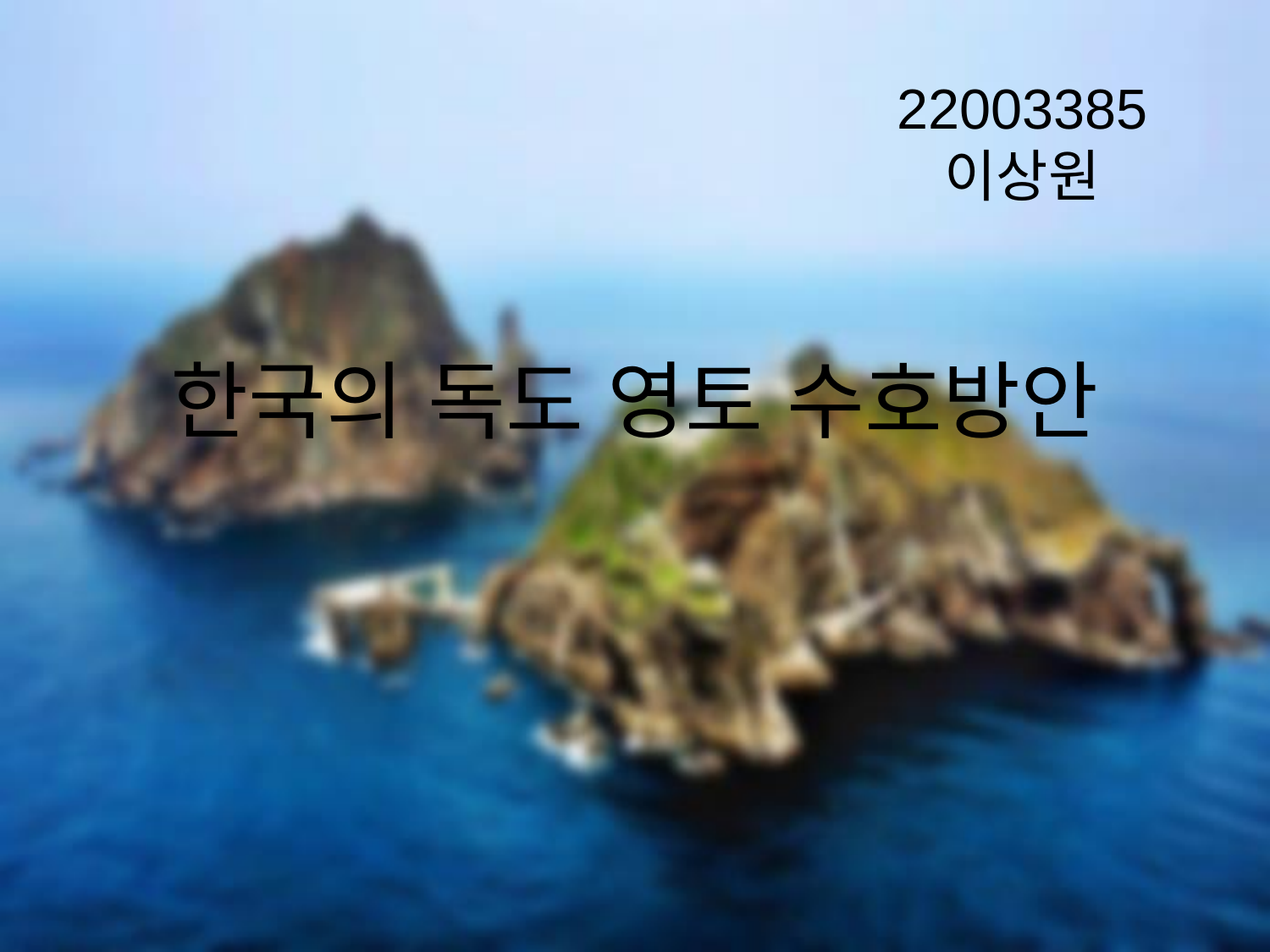

22003385 이상원
# 한국의 독도 영토 수호방안